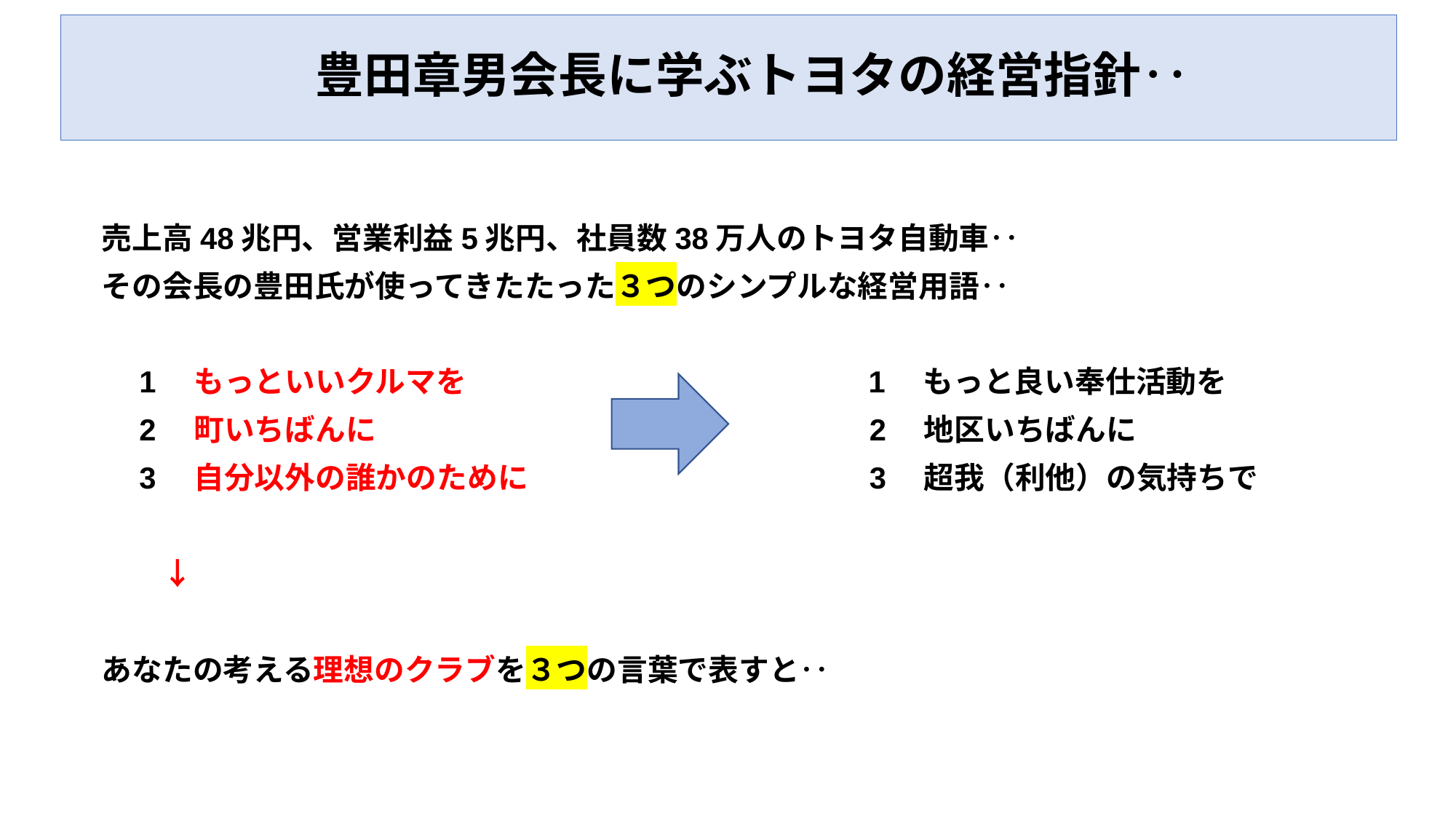

# 豊田章男会長に学ぶトヨタの経営指針‥

　売上高48兆円、営業利益5兆円、社員数38万人のトヨタ自動車‥
　その会長の豊田氏が使ってきたたった３つのシンプルな経営用語‥

　　1　もっといいクルマを　　　　　　　　　　　　　1　もっと良い奉仕活動を
　　2　町いちばんに　　　　　　　　　　　　　　　　2　地区いちばんに
　　3　自分以外の誰かのために　　　　　　　　　　　3　超我（利他）の気持ちで

　　　↓

　あなたの考える理想のクラブを３つの言葉で表すと‥